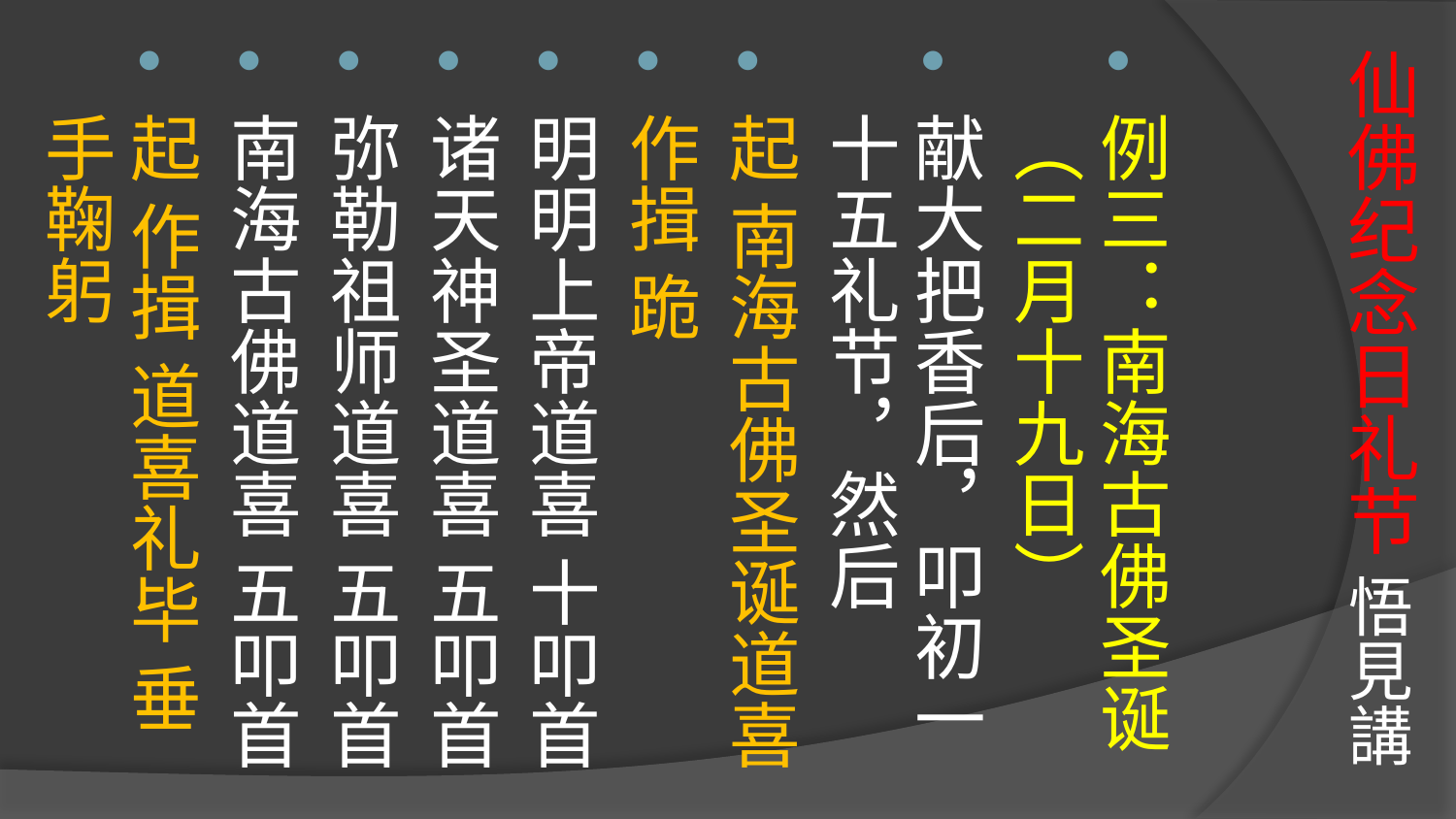

# 仙佛纪念日礼节 悟見講
例三：南海古佛圣诞 （二月十九日）
献大把香后，叩初一十五礼节，然后
起 南海古佛圣诞道喜
作揖 跪
明明上帝道喜 十叩首
诸天神圣道喜 五叩首
弥勒祖师道喜 五叩首
南海古佛道喜 五叩首
起 作揖 道喜礼毕 垂手鞠躬